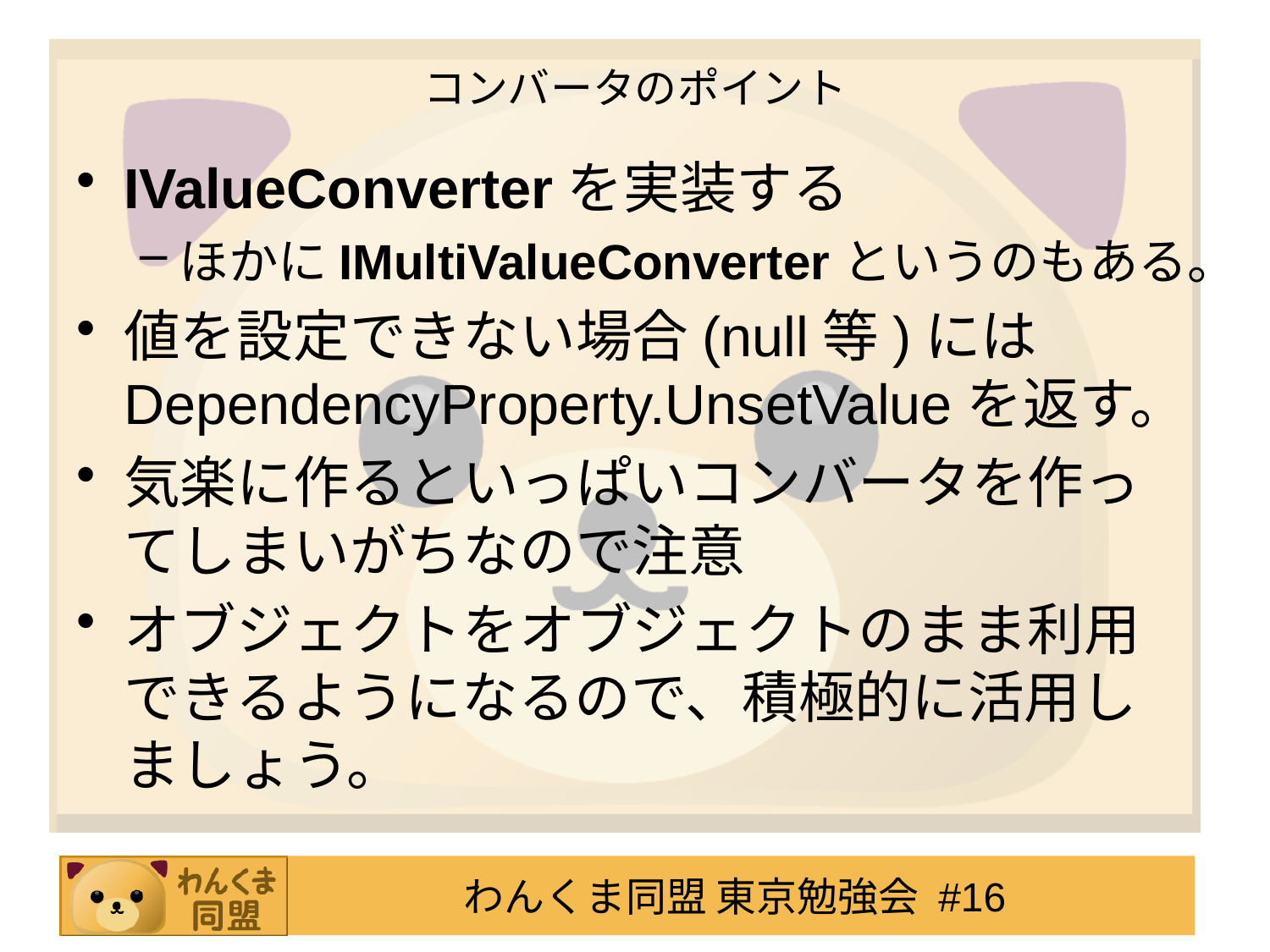

# コンバータのポイント
IValueConverterを実装する
ほかにIMultiValueConverterというのもある。
値を設定できない場合(null等)にはDependencyProperty.UnsetValueを返す。
気楽に作るといっぱいコンバータを作ってしまいがちなので注意
オブジェクトをオブジェクトのまま利用できるようになるので、積極的に活用しましょう。